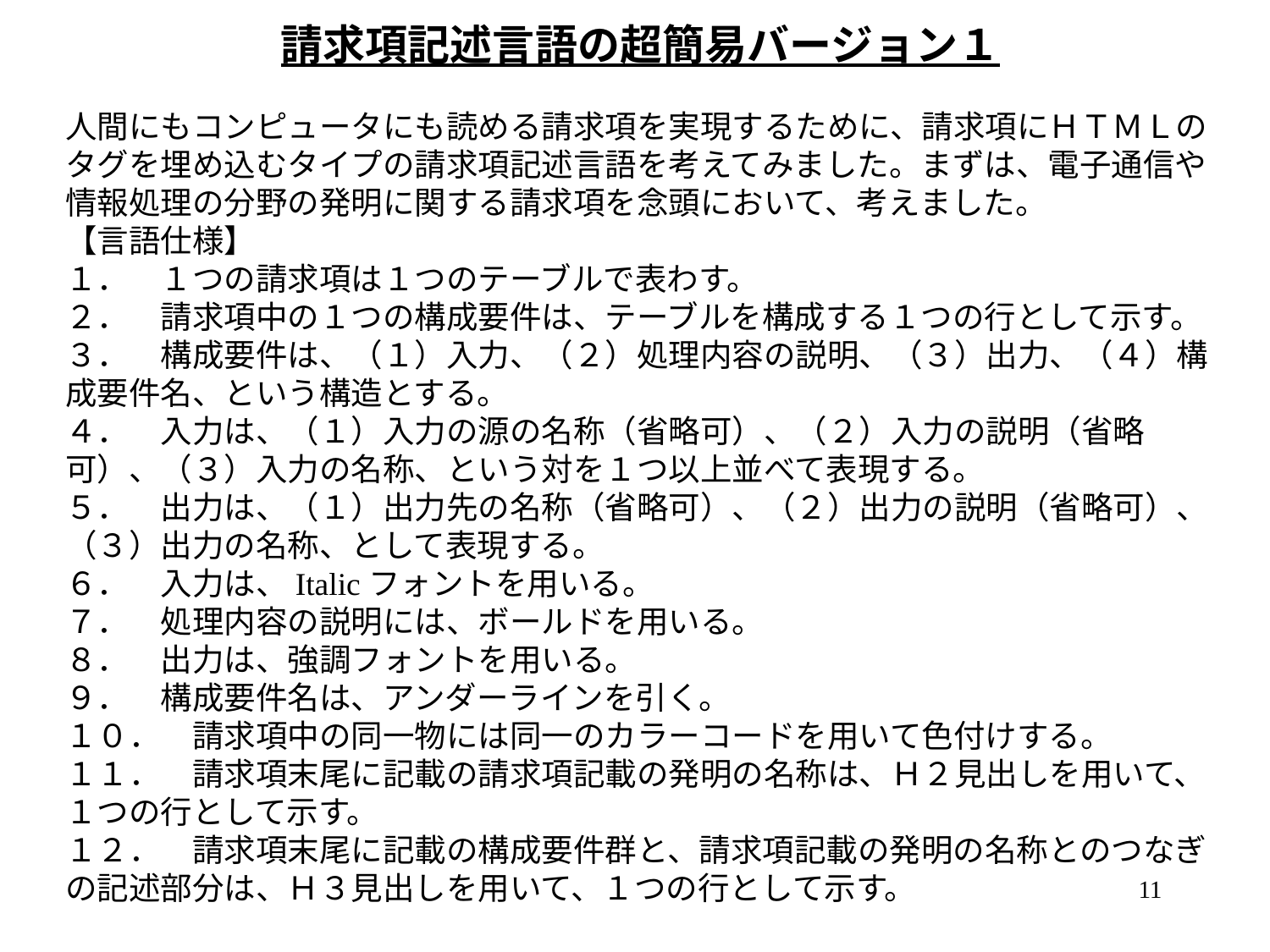

請求項記述言語の超簡易バージョン１

人間にもコンピュータにも読める請求項を実現するために、請求項にＨＴＭＬのタグを埋め込むタイプの請求項記述言語を考えてみました。まずは、電子通信や情報処理の分野の発明に関する請求項を念頭において、考えました。
【言語仕様】
１．　１つの請求項は１つのテーブルで表わす。
２．　請求項中の１つの構成要件は、テーブルを構成する１つの行として示す。
３．　構成要件は、（１）入力、（２）処理内容の説明、（３）出力、（４）構成要件名、という構造とする。
４．　入力は、（１）入力の源の名称（省略可）、（２）入力の説明（省略可）、（３）入力の名称、という対を１つ以上並べて表現する。
５．　出力は、（１）出力先の名称（省略可）、（２）出力の説明（省略可）、（３）出力の名称、として表現する。
６．　入力は、Italicフォントを用いる。
７．　処理内容の説明には、ボールドを用いる。
８．　出力は、強調フォントを用いる。
９．　構成要件名は、アンダーラインを引く。
１０．　請求項中の同一物には同一のカラーコードを用いて色付けする。
１１．　請求項末尾に記載の請求項記載の発明の名称は、Ｈ２見出しを用いて、１つの行として示す。
１２．　請求項末尾に記載の構成要件群と、請求項記載の発明の名称とのつなぎの記述部分は、Ｈ３見出しを用いて、１つの行として示す。
11